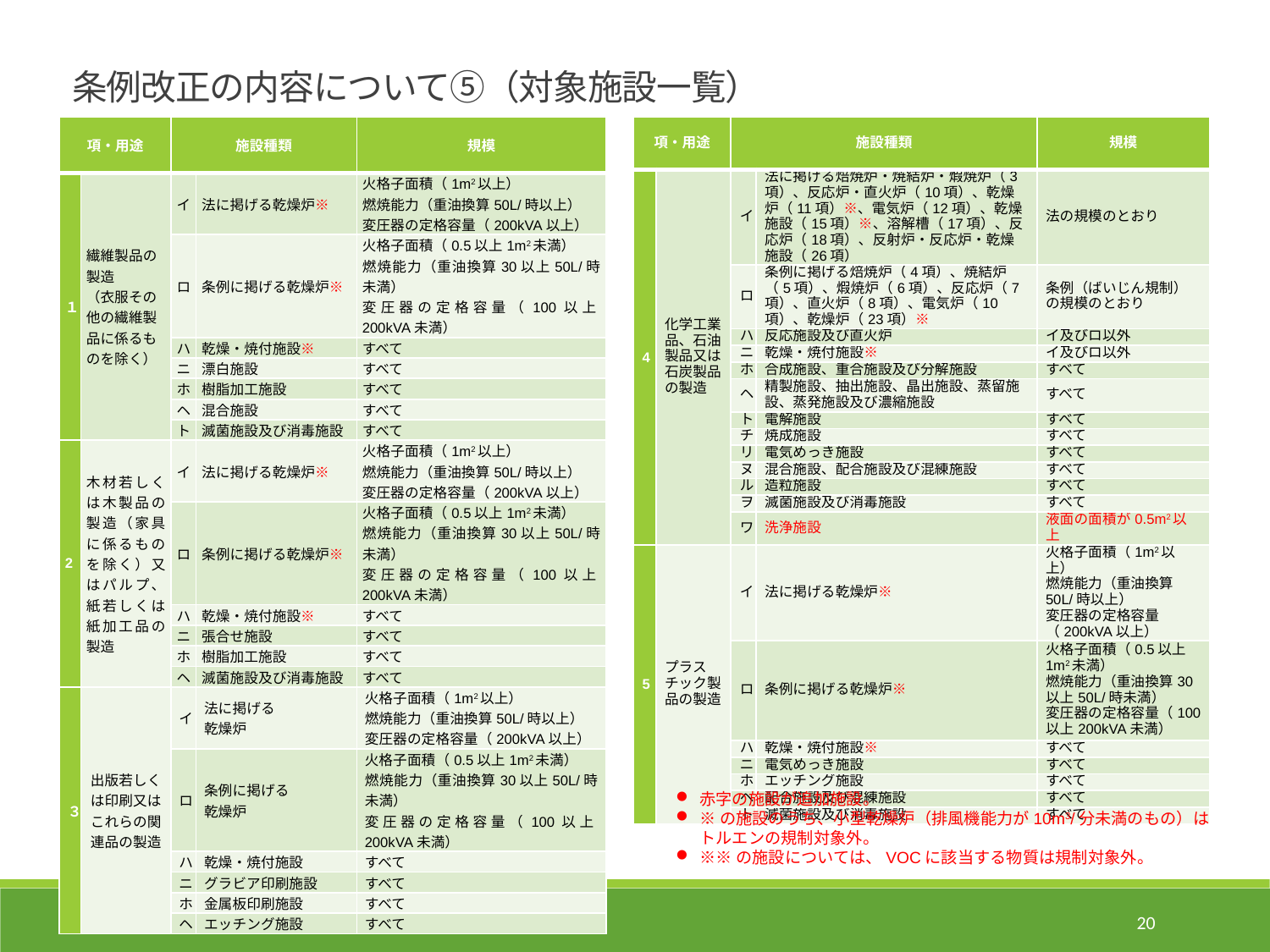

条例改正の内容について⑤（対象施設一覧）
| 項・用途 |  | 施設種類 | 施設種類 | 規模 |
| --- | --- | --- | --- | --- |
| １ | 繊維製品の製造 （衣服その他の繊維製品に係るものを除く） | イ | 法に掲げる乾燥炉※ | 火格子面積（1m2以上） 燃焼能力（重油換算50L/時以上） 変圧器の定格容量（200kVA以上） |
|  |  | ロ | 条例に掲げる乾燥炉※ | 火格子面積（0.5以上1m2未満） 燃焼能力（重油換算30以上50L/時未満） 変圧器の定格容量（100以上200kVA未満） |
|  |  | ハ | 乾燥・焼付施設※ | すべて |
|  |  | ニ | 漂白施設 | すべて |
|  |  | ホ | 樹脂加工施設 | すべて |
|  |  | ヘ | 混合施設 | すべて |
|  |  | ト | 滅菌施設及び消毒施設 | すべて |
| 2 | 木材若しくは木製品の製造（家具に係るものを除く）又はパルプ、紙若しくは紙加工品の製造 | イ | 法に掲げる乾燥炉※ | 火格子面積（1m2以上） 燃焼能力（重油換算50L/時以上） 変圧器の定格容量（200kVA以上） |
|  |  | ロ | 条例に掲げる乾燥炉※ | 火格子面積（0.5以上1m2未満） 燃焼能力（重油換算30以上50L/時未満） 変圧器の定格容量（100以上200kVA未満） |
|  |  | ハ | 乾燥・焼付施設※ | すべて |
|  |  | ニ | 張合せ施設 | すべて |
|  |  | ホ | 樹脂加工施設 | すべて |
|  |  | ヘ | 滅菌施設及び消毒施設 | すべて |
| ３ | 出版若しくは印刷又はこれらの関連品の製造 | イ | 法に掲げる 乾燥炉 | 火格子面積（1m2以上） 燃焼能力（重油換算50L/時以上） 変圧器の定格容量（200kVA以上） |
|  |  | ロ | 条例に掲げる 乾燥炉 | 火格子面積（0.5以上1m2未満） 燃焼能力（重油換算30以上50L/時未満） 変圧器の定格容量（100以上200kVA未満） |
|  |  | ハ | 乾燥・焼付施設 | すべて |
|  |  | ニ | グラビア印刷施設 | すべて |
|  |  | ホ | 金属板印刷施設 | すべて |
|  |  | ヘ | エッチング施設 | すべて |
| 項・用途 |  | 施設種類 | 施設種類 | 規模 |
| --- | --- | --- | --- | --- |
| 4 | 化学工業品、石油製品又は石炭製品の製造 | イ | 法に掲げる焙焼炉・焼結炉・煆焼炉（3項）、反応炉・直火炉（10項）、乾燥炉（11項）※、電気炉（12項）、乾燥施設（15項）※、溶解槽（17項）、反応炉（18項）、反射炉・反応炉・乾燥施設（26項） | 法の規模のとおり |
|  |  | ロ | 条例に掲げる焙焼炉（4項）、焼結炉（5項）、煆焼炉（6項）、反応炉（7項）、直火炉（8項）、電気炉（10項）、乾燥炉（23項）※ | 条例（ばいじん規制）の規模のとおり |
|  |  | ハ | 反応施設及び直火炉 | イ及びロ以外 |
|  |  | ニ | 乾燥・焼付施設※ | イ及びロ以外 |
|  |  | ホ | 合成施設、重合施設及び分解施設 | すべて |
|  |  | ヘ | 精製施設、抽出施設、晶出施設、蒸留施設、蒸発施設及び濃縮施設 | すべて |
|  |  | ト | 電解施設 | すべて |
|  |  | チ | 焼成施設 | すべて |
|  |  | リ | 電気めっき施設 | すべて |
|  |  | ヌ | 混合施設、配合施設及び混練施設 | すべて |
|  |  | ル | 造粒施設 | すべて |
|  |  | ヲ | 滅菌施設及び消毒施設 | すべて |
|  |  | ワ | 洗浄施設 | 液面の面積が0.5m2以上 |
| 5 | プラスチック製品の製造 | イ | 法に掲げる乾燥炉※ | 火格子面積（1m2以上） 燃焼能力（重油換算50L/時以上） 変圧器の定格容量（200kVA以上） |
|  |  | ロ | 条例に掲げる乾燥炉※ | 火格子面積（0.5以上1m2未満） 燃焼能力（重油換算30以上50L/時未満） 変圧器の定格容量（100以上200kVA未満） |
|  |  | ハ | 乾燥・焼付施設※ | すべて |
|  |  | ニ | 電気めっき施設 | すべて |
|  |  | ホ | エッチング施設 | すべて |
|  |  | ヘ | 配合施設及び混練施設 | すべて |
|  |  | ト | 滅菌施設及び消毒施設 | すべて |
赤字の施設が追加施設。
※の施設のうち、小型乾燥炉（排風機能力が10m3/分未満のもの）はトルエンの規制対象外。
※※の施設については、VOCに該当する物質は規制対象外。
20